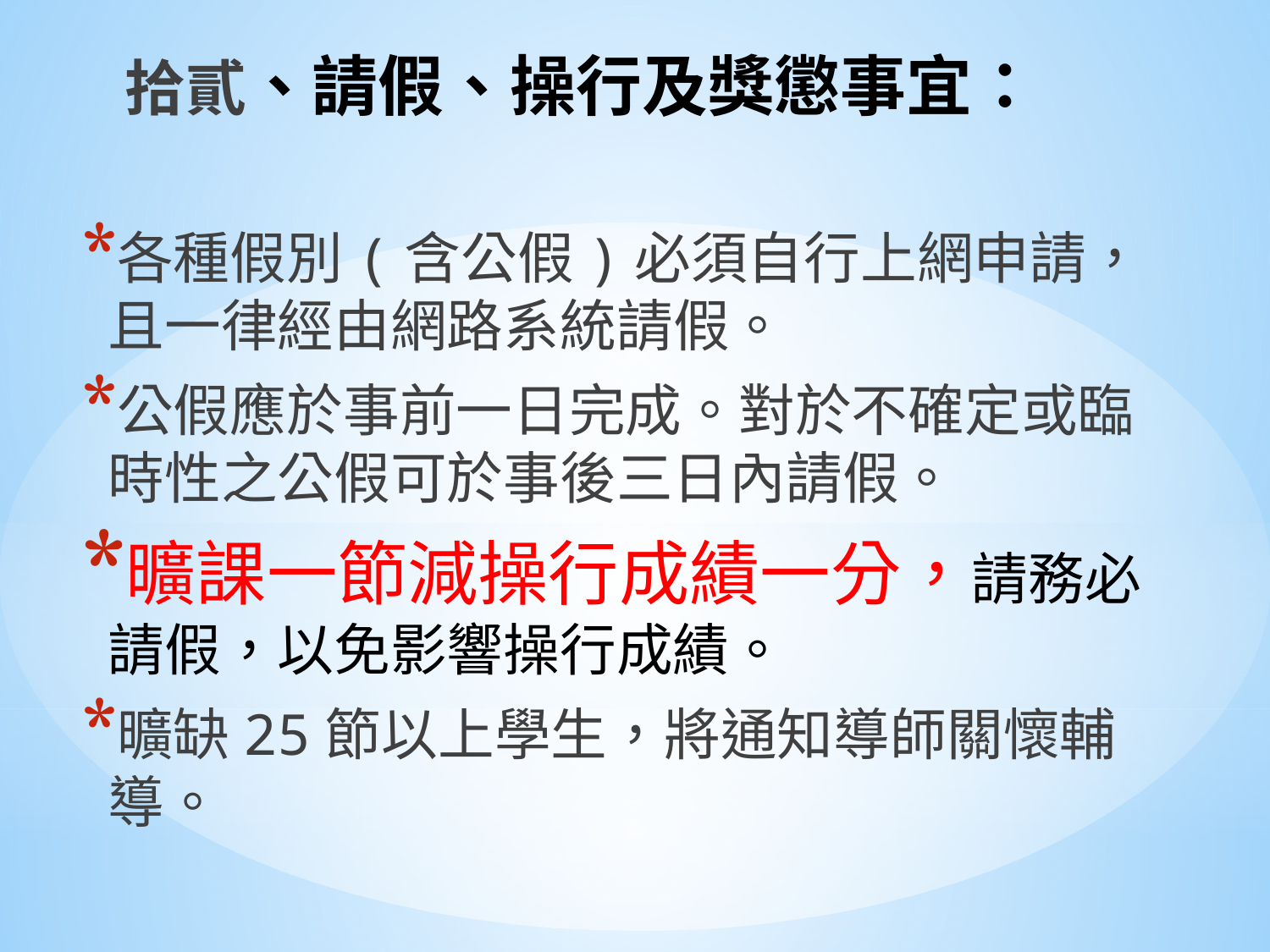

# 拾貳、請假、操行及獎懲事宜：
各種假別(含公假)必須自行上網申請，且一律經由網路系統請假。
公假應於事前一日完成。對於不確定或臨時性之公假可於事後三日內請假。
曠課一節減操行成績一分，請務必請假，以免影響操行成績。
曠缺25節以上學生，將通知導師關懷輔導。